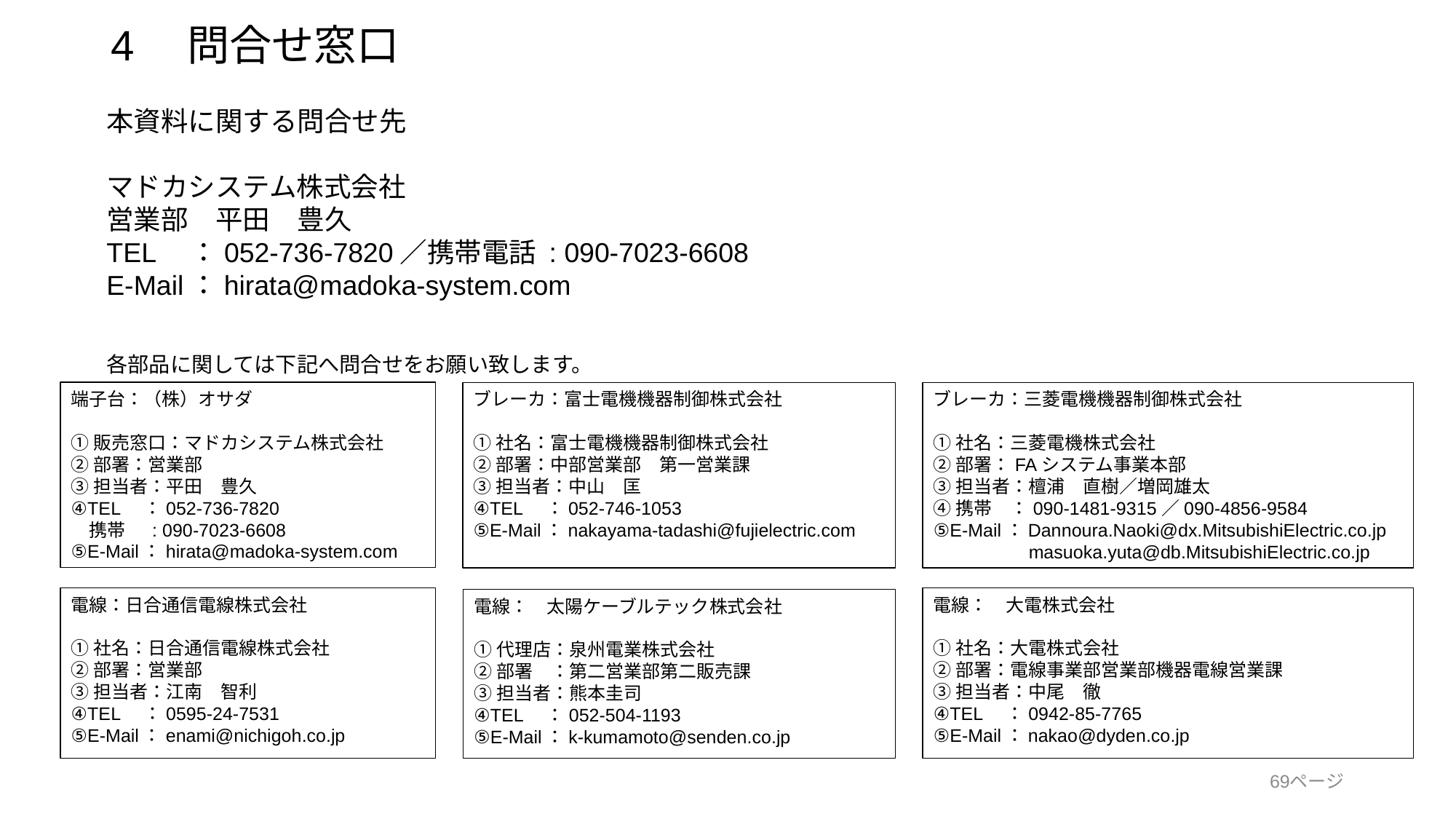

# 4　問合せ窓口
本資料に関する問合せ先

マドカシステム株式会社
営業部　平田　豊久
TEL　：052-736-7820／携帯電話 : 090-7023-6608
E-Mail：hirata@madoka-system.com

各部品に関しては下記へ問合せをお願い致します。

端子台：（株）オサダ

①販売窓口：マドカシステム株式会社
②部署：営業部
③担当者：平田　豊久
④TEL　：052-736-7820
　携帯　 : 090-7023-6608
⑤E-Mail：hirata@madoka-system.com

ブレーカ：富士電機機器制御株式会社

①社名：富士電機機器制御株式会社
②部署：中部営業部　第一営業課
③担当者：中山　匡
④TEL　：052-746-1053
⑤E-Mail：nakayama-tadashi@fujielectric.com
ブレーカ：三菱電機機器制御株式会社

①社名：三菱電機株式会社
②部署：FAシステム事業本部
③担当者：檀浦　直樹／増岡雄太
④携帯　：090-1481-9315／090-4856-9584
⑤E-Mail：Dannoura.Naoki@dx.MitsubishiElectric.co.jp
　　　　　masuoka.yuta@db.MitsubishiElectric.co.jp
電線：日合通信電線株式会社

①社名：日合通信電線株式会社
②部署：営業部
③担当者：江南　智利
④TEL　：0595-24-7531
⑤E-Mail：enami@nichigoh.co.jp
電線：　大電株式会社

①社名：大電株式会社
②部署：電線事業部営業部機器電線営業課
③担当者：中尾　徹
④TEL　：0942-85-7765
⑤E-Mail：nakao@dyden.co.jp
電線：　太陽ケーブルテック株式会社

①代理店：泉州電業株式会社
②部署　：第二営業部第二販売課
③担当者：熊本圭司
④TEL　：052-504-1193
⑤E-Mail：k-kumamoto@senden.co.jp
69ページ